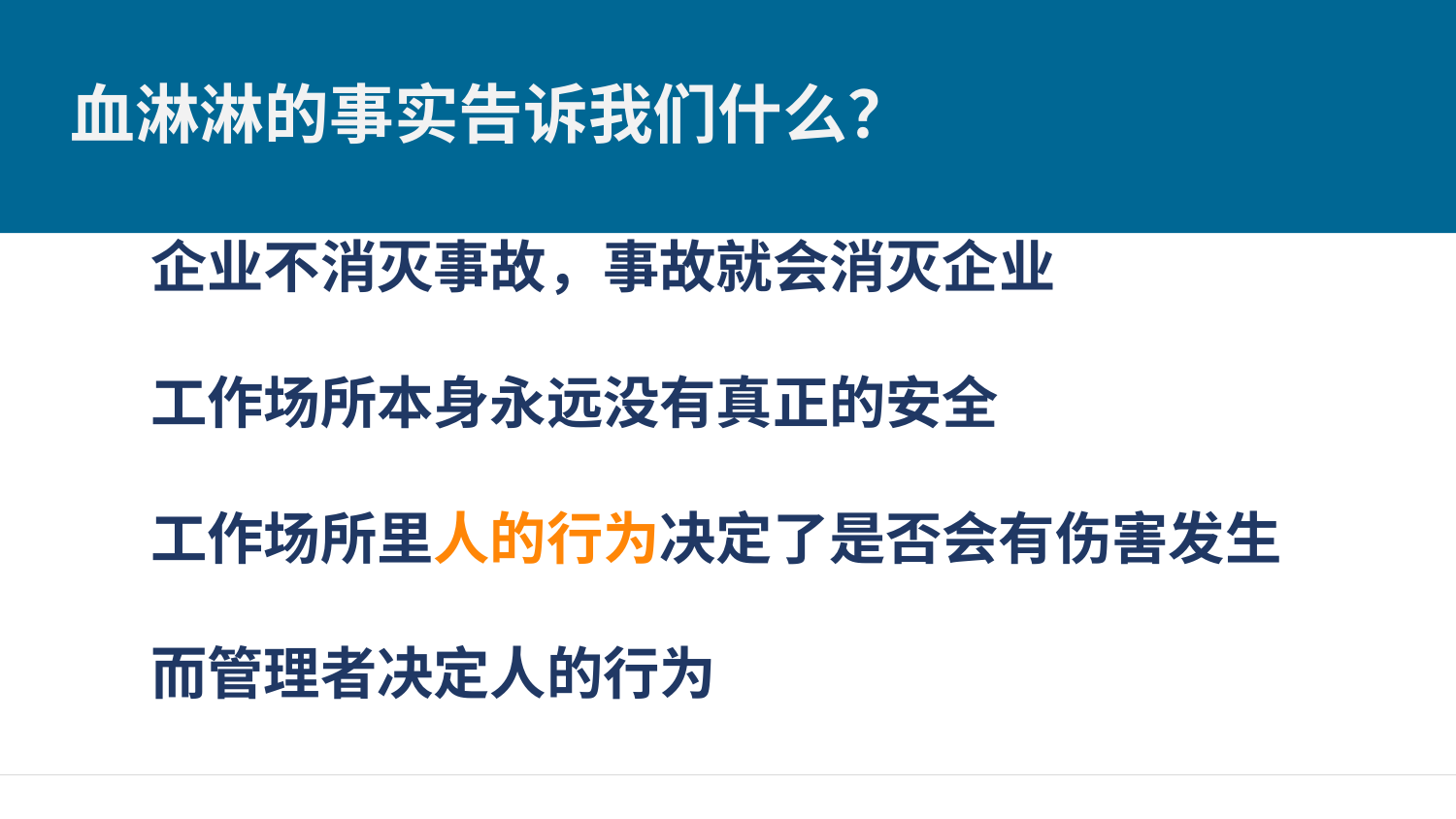

血淋淋的事实告诉我们什么？

企业不消灭事故，事故就会消灭企业
工作场所本身永远没有真正的安全
工作场所里人的行为决定了是否会有伤害发生
而管理者决定人的行为